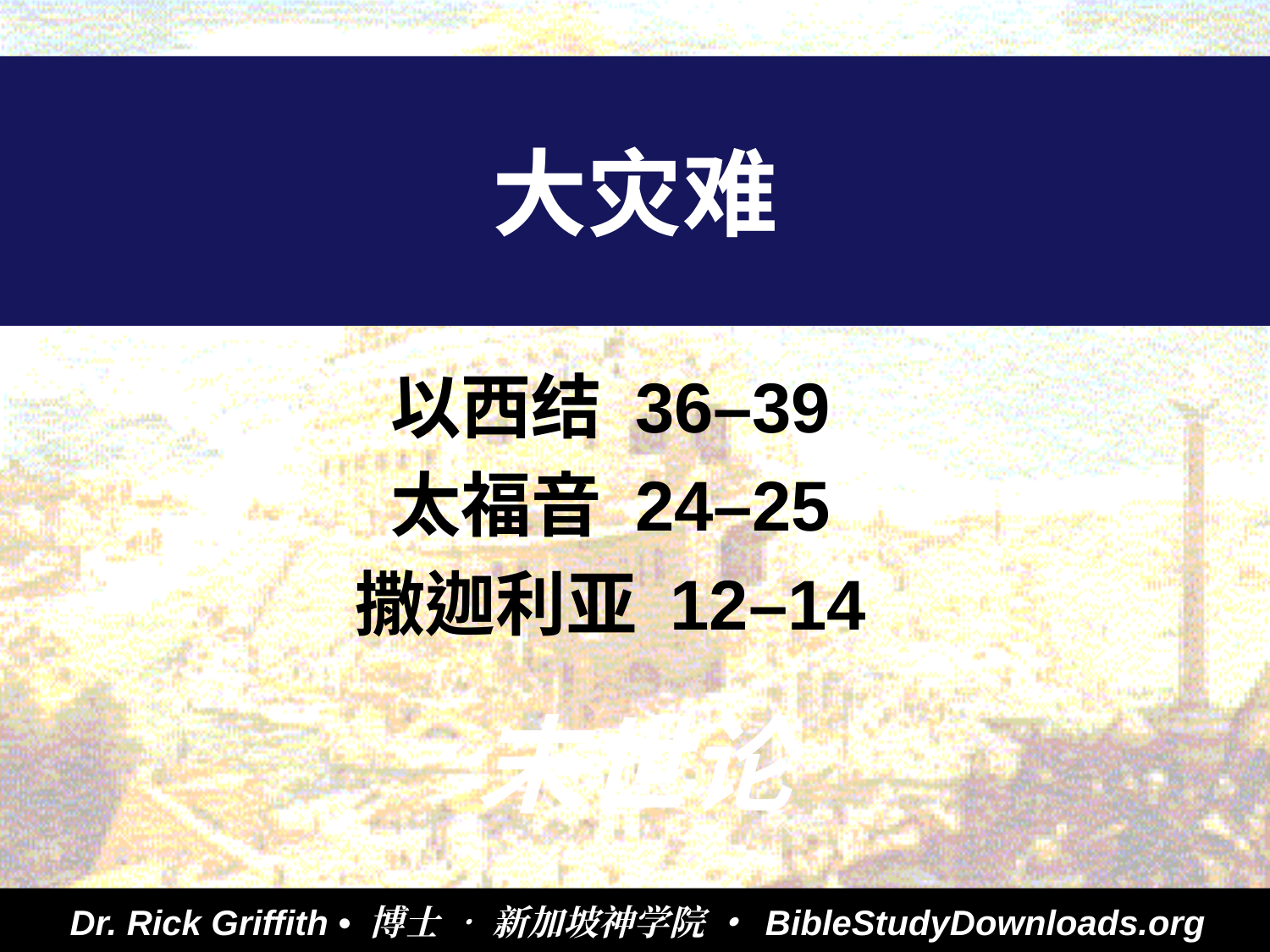

# 大灾难
以西结 36–39
太福音 24–25
撒迦利亚 12–14
末世论
Dr. Rick Griffith • 博士 • 新加坡神学院 • BibleStudyDownloads.org